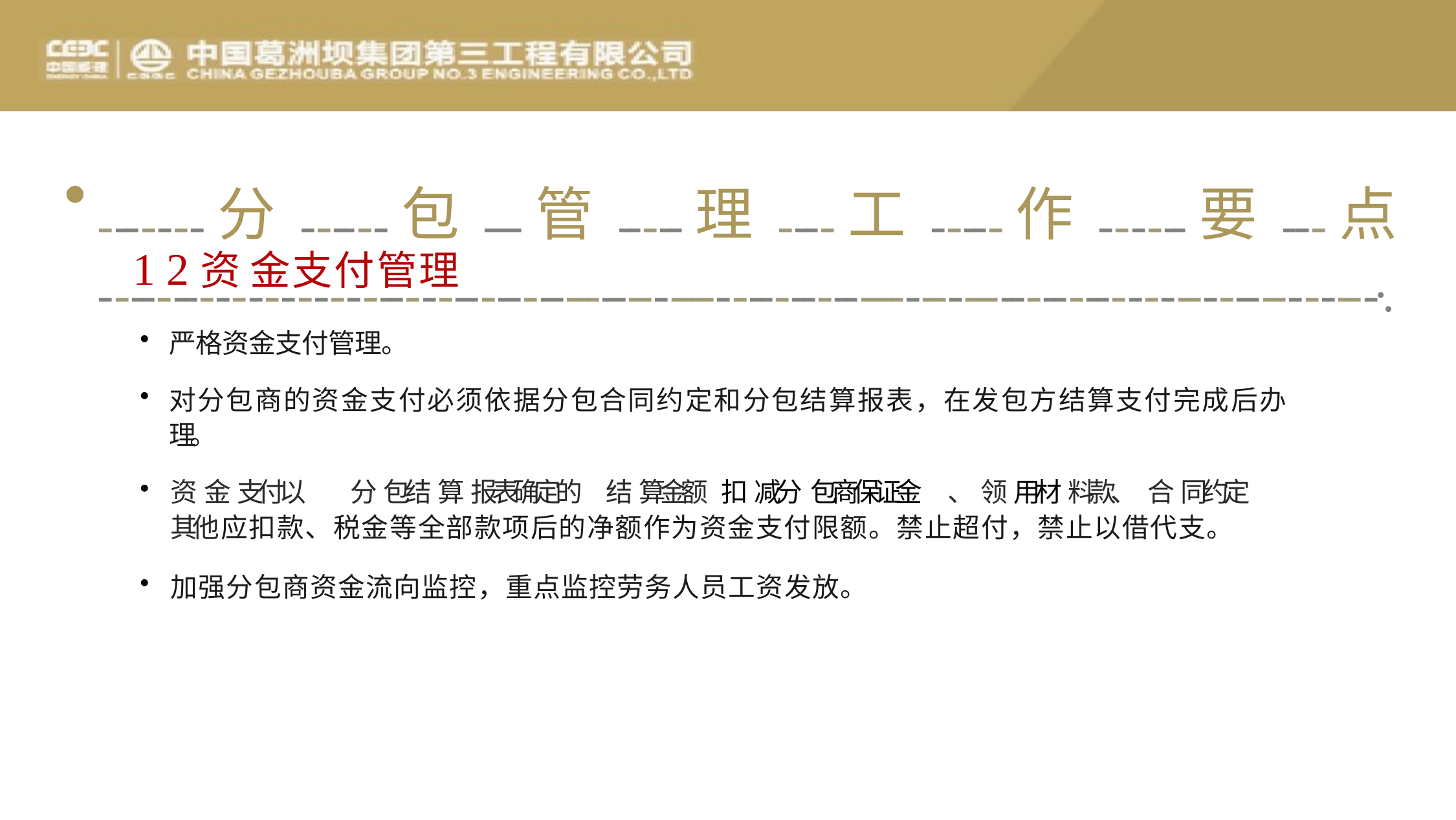

# -------分------包---管-----理----工-----作------要---点 ------------------------------------------------------------------------------------------·.
1 2资金支付管理
严格资金支付管理。
对分包商的资金支付必须依据分包合同约定和分包结算报表，在发包方结算支付完成后办 理。
资 金 支付以	分 包结 算 报表确定的	结 算金额	扣 减分 包商保证金	、 领 用材 料款、	合 同约定	其他 应扣款、税金等全部款项后的净额作为资金支付限额。禁止超付，禁止以借代支。

加强分包商资金流向监控，重点监控劳务人员工资发放。